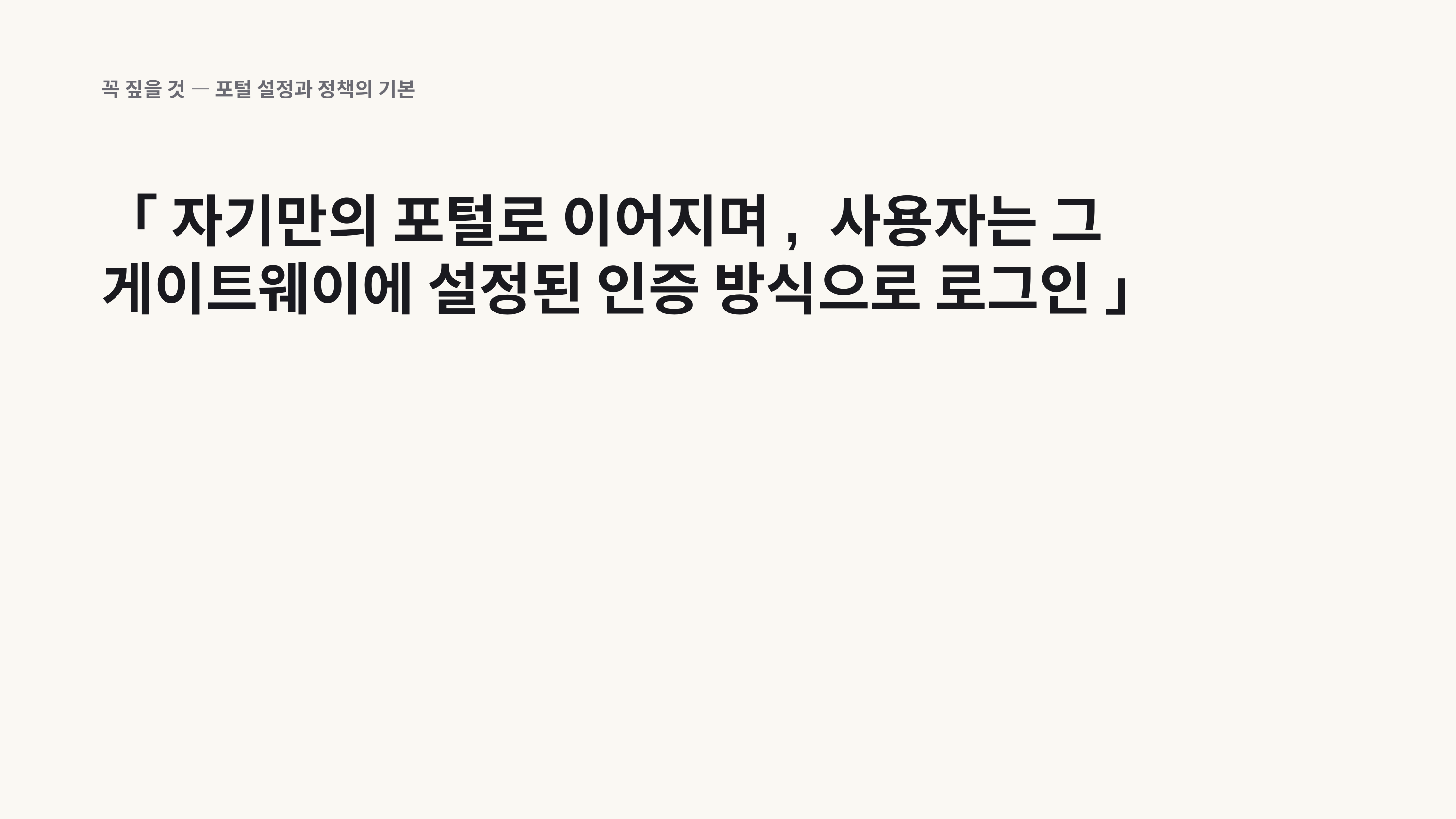

꼭 짚을 것 — 포털 설정과 정책의 기본
「 자기만의 포털로 이어지며, 사용자는 그 게이트웨이에 설정된 인증 방식으로 로그인 」